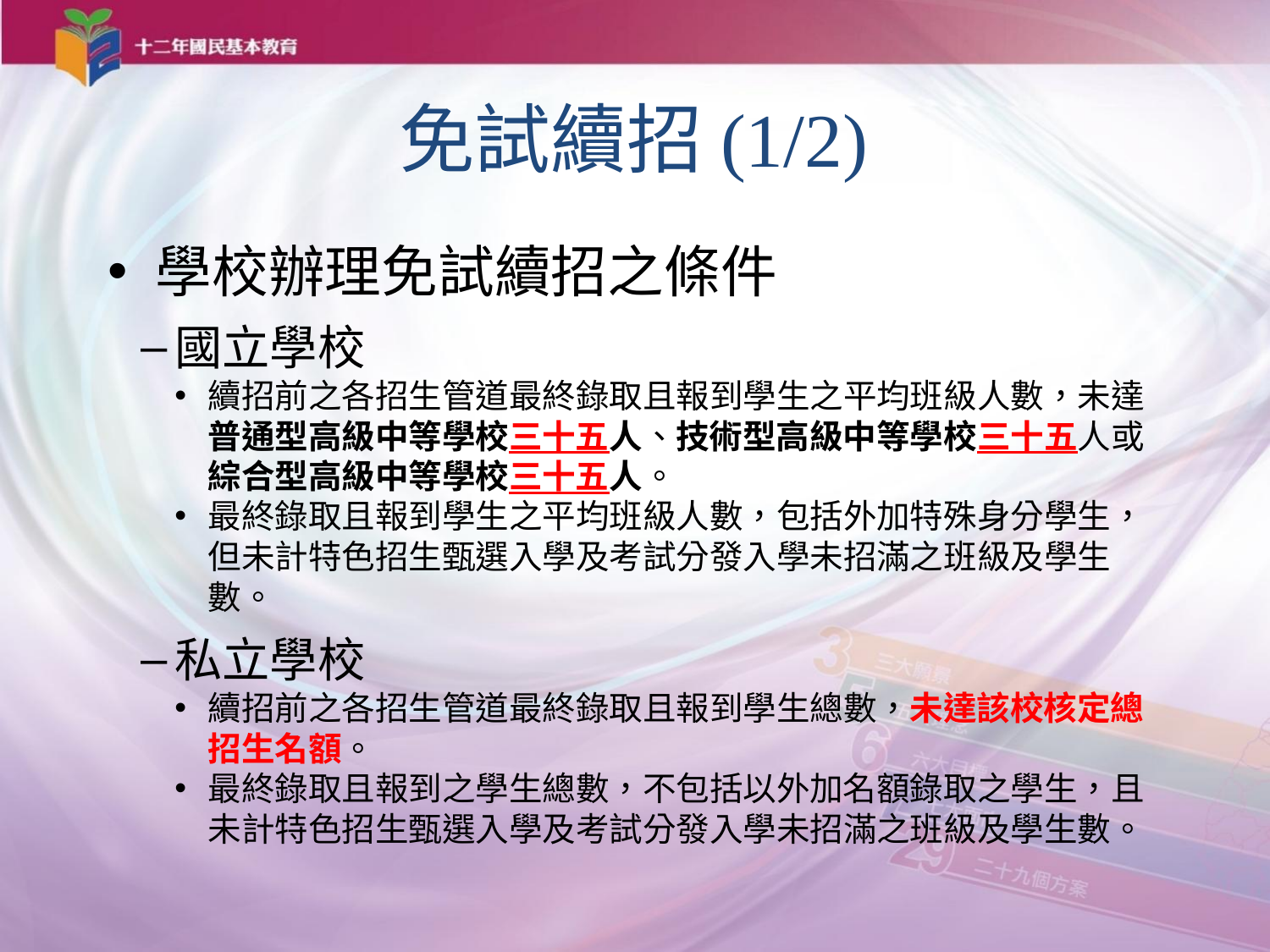

# 免試續招(1/2)
學校辦理免試續招之條件
國立學校
續招前之各招生管道最終錄取且報到學生之平均班級人數，未達普通型高級中等學校三十五人、技術型高級中等學校三十五人或綜合型高級中等學校三十五人。
最終錄取且報到學生之平均班級人數，包括外加特殊身分學生，但未計特色招生甄選入學及考試分發入學未招滿之班級及學生數。
私立學校
續招前之各招生管道最終錄取且報到學生總數，未達該校核定總招生名額。
最終錄取且報到之學生總數，不包括以外加名額錄取之學生，且未計特色招生甄選入學及考試分發入學未招滿之班級及學生數。